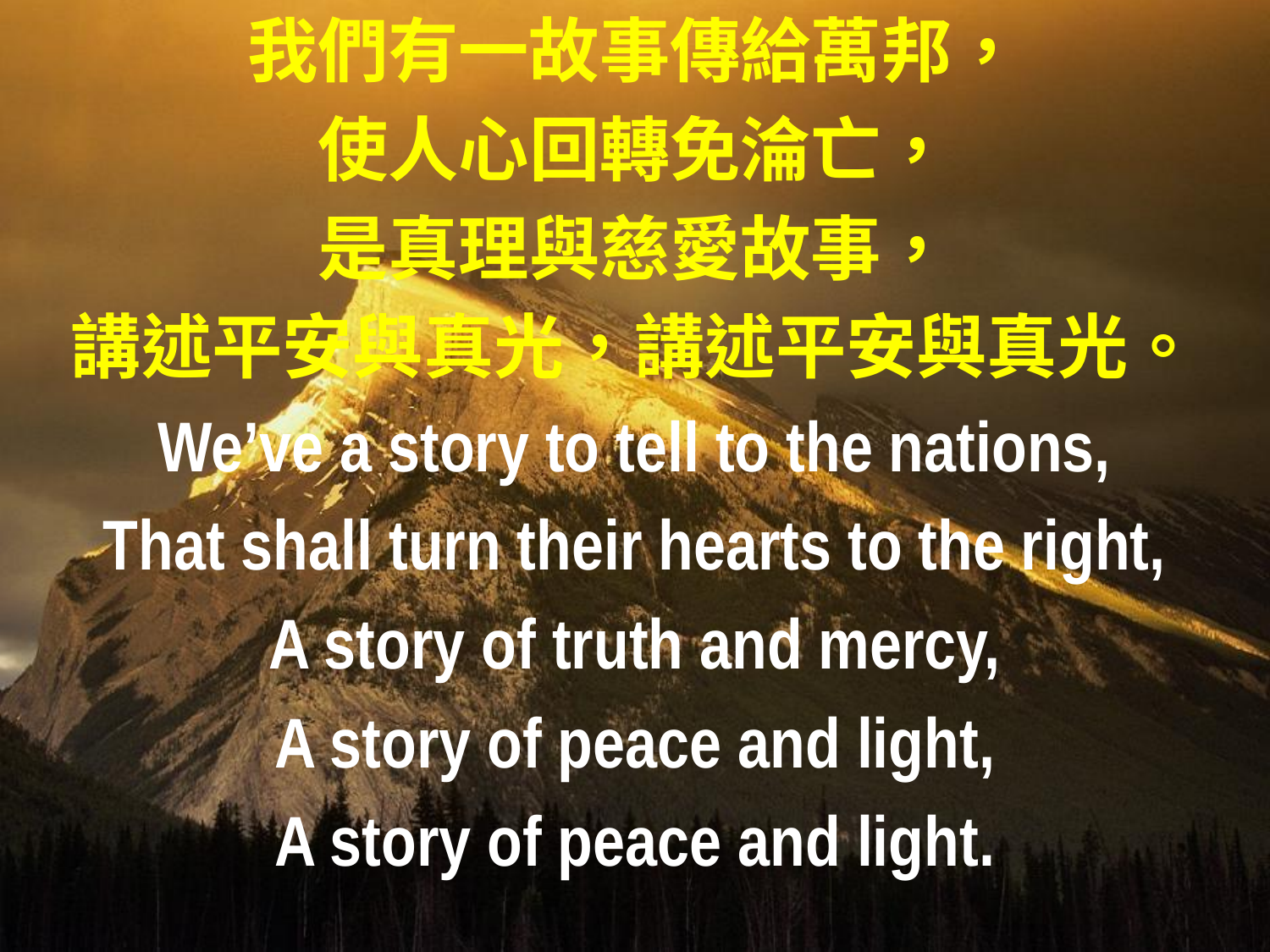

我們有一故事傳給萬邦，
使人心回轉免淪亡，
是真理與慈愛故事，
講述平安與真光，講述平安與真光。
We’ve a story to tell to the nations,
That shall turn their hearts to the right,
A story of truth and mercy,
A story of peace and light,
A story of peace and light.